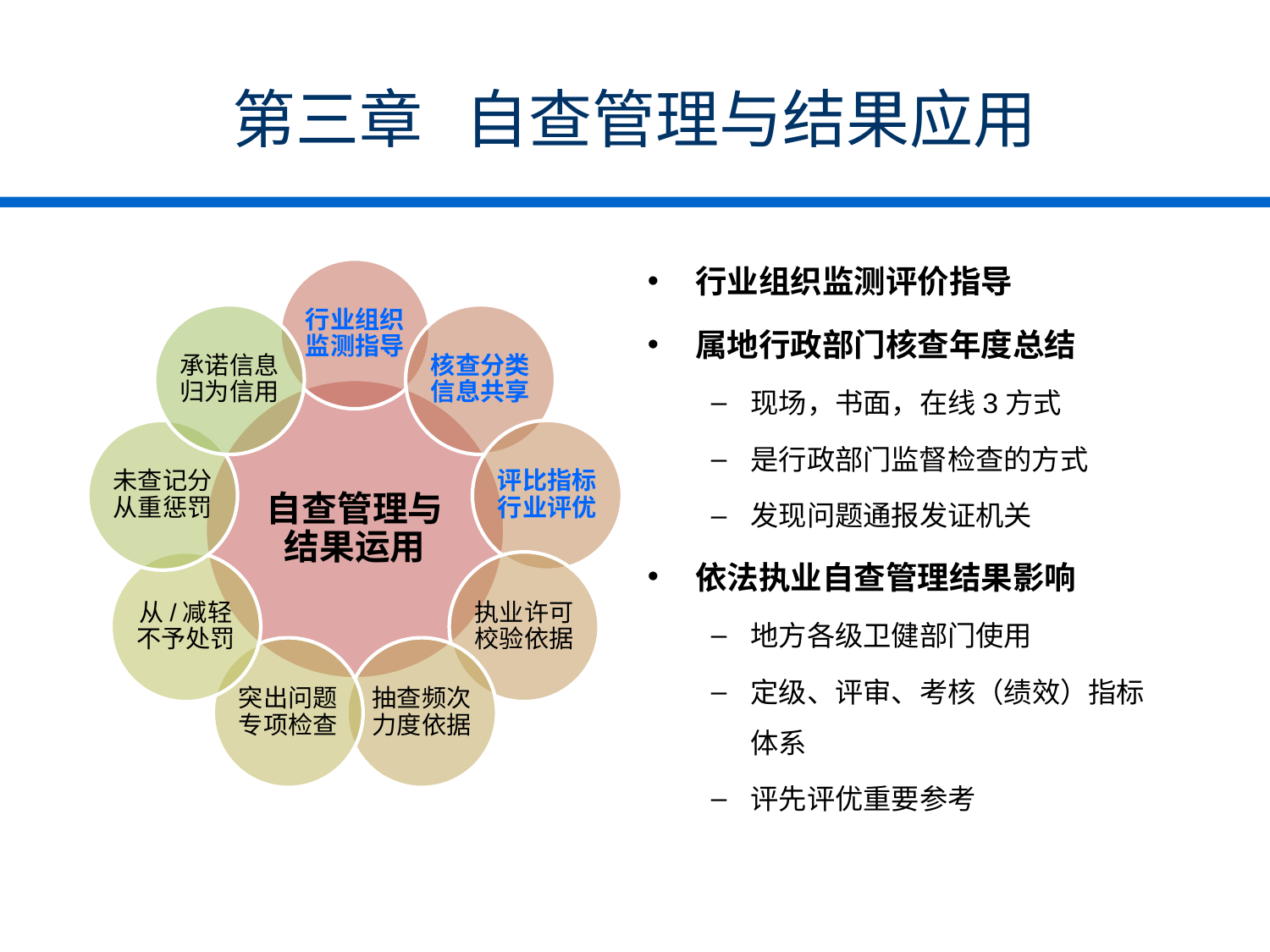

第三章   自查管理与结果应用

行业组织监测评价指导
属地行政部门核查年度总结
现场，书面，在线3方式
是行政部门监督检查的方式
发现问题通报发证机关
依法执业自查管理结果影响
地方各级卫健部门使用
定级、评审、考核（绩效）指标体系
评先评优重要参考
自查管理与结果运用
行业组织监测指导
核查分类信息共享
评比指标行业评优
执业许可校验依据
抽查频次力度依据
突出问题专项检查
从/减轻不予处罚
未查记分从重惩罚
承诺信息归为信用